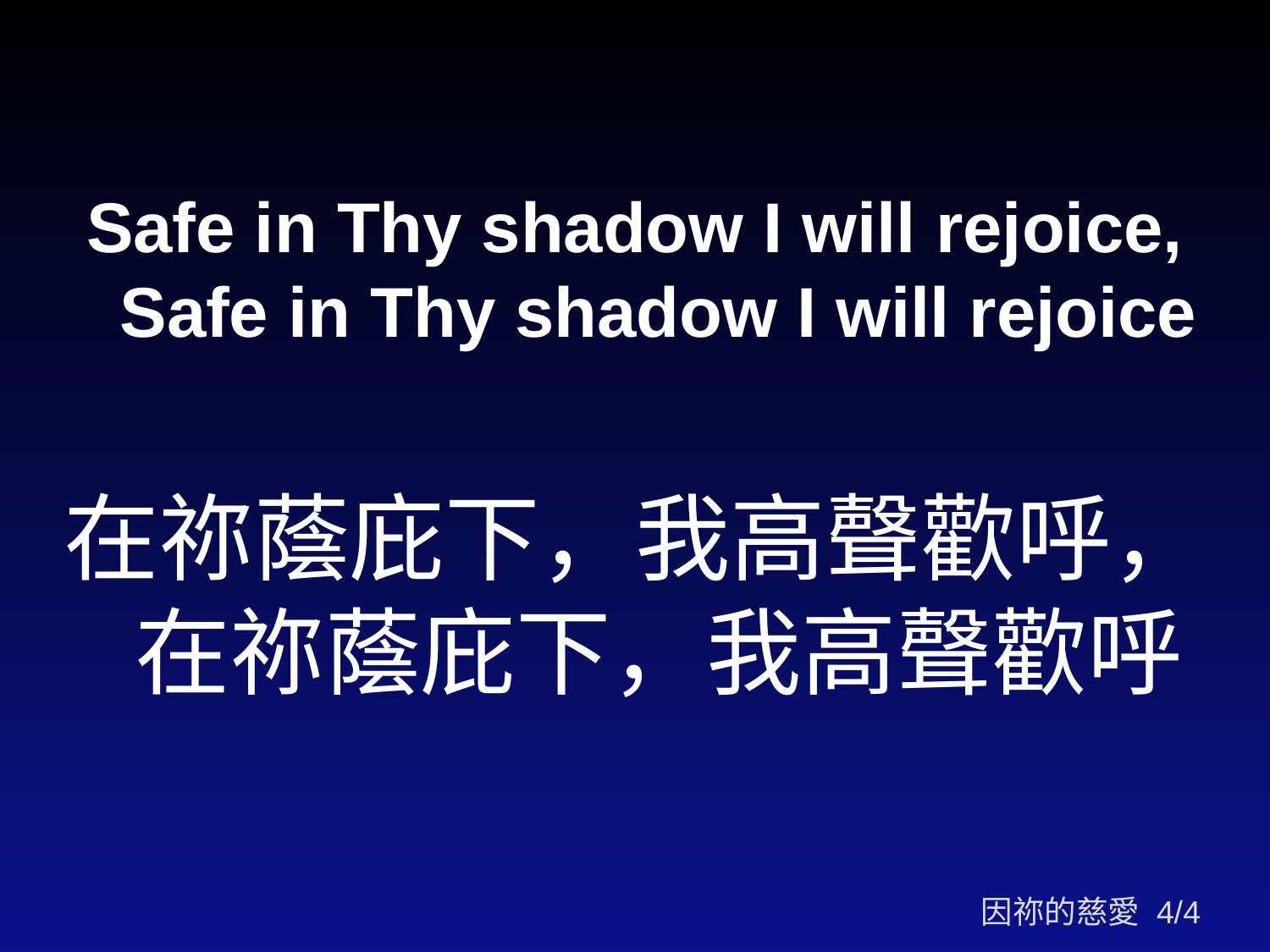

Safe in Thy shadow I will rejoice, Safe in Thy shadow I will rejoice

在祢蔭庇下，我高聲歡呼，
在祢蔭庇下，我高聲歡呼
因祢的慈愛 4/4